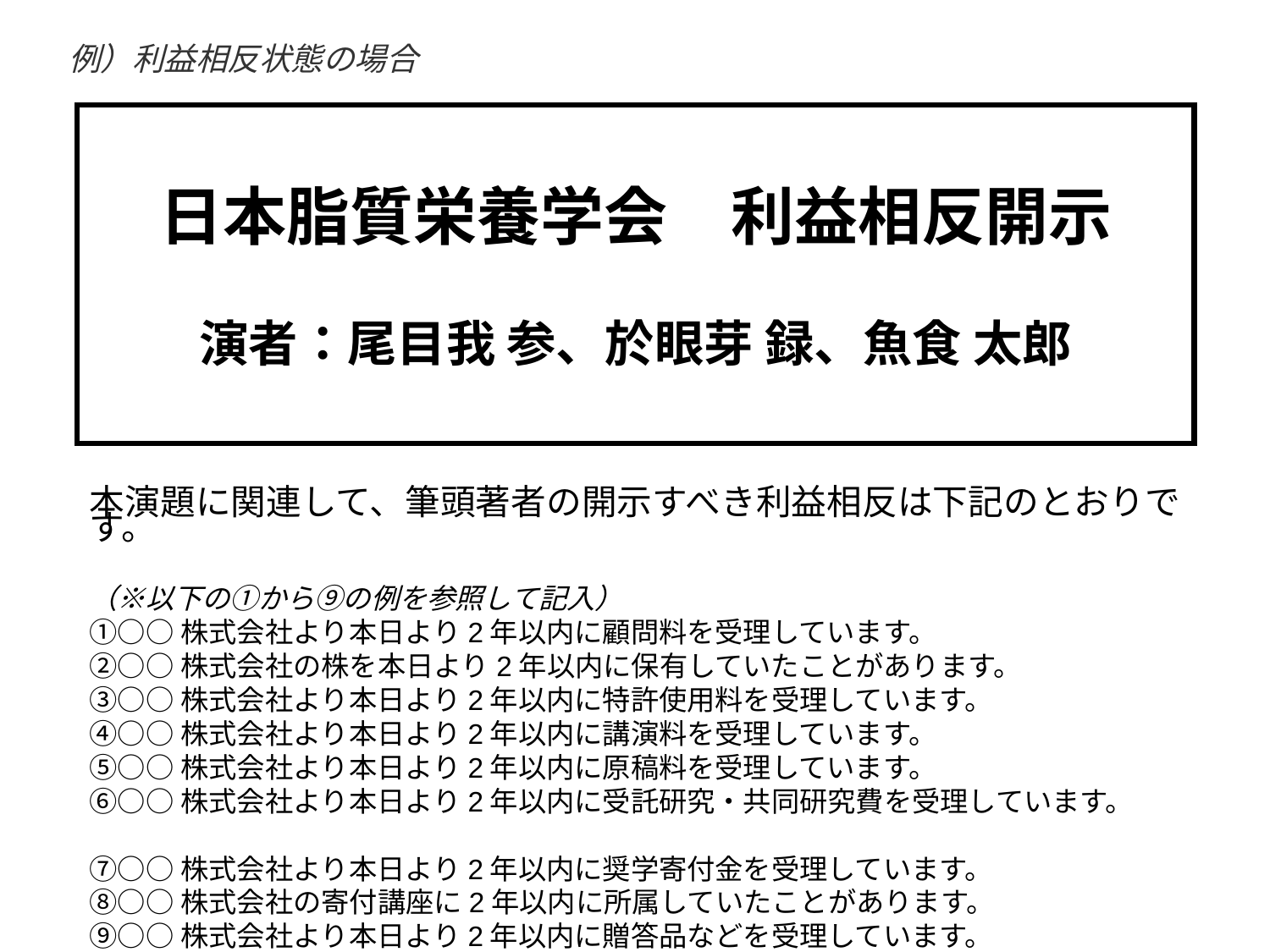

例）利益相反状態の場合
日本脂質栄養学会　利益相反開示

演者：尾目我 参、於眼芽 録、魚食 太郎

本演題に関連して、筆頭著者の開示すべき利益相反は下記のとおりです。

（※以下の①から⑨の例を参照して記入）
①○○株式会社より本日より2年以内に顧問料を受理しています。
②○○株式会社の株を本日より2年以内に保有していたことがあります。
③○○株式会社より本日より2年以内に特許使用料を受理しています。
④○○株式会社より本日より2年以内に講演料を受理しています。
⑤○○株式会社より本日より2年以内に原稿料を受理しています。
⑥○○株式会社より本日より2年以内に受託研究・共同研究費を受理しています。
⑦○○株式会社より本日より2年以内に奨学寄付金を受理しています。
⑧○○株式会社の寄付講座に2年以内に所属していたことがあります。
⑨○○株式会社より本日より2年以内に贈答品などを受理しています。